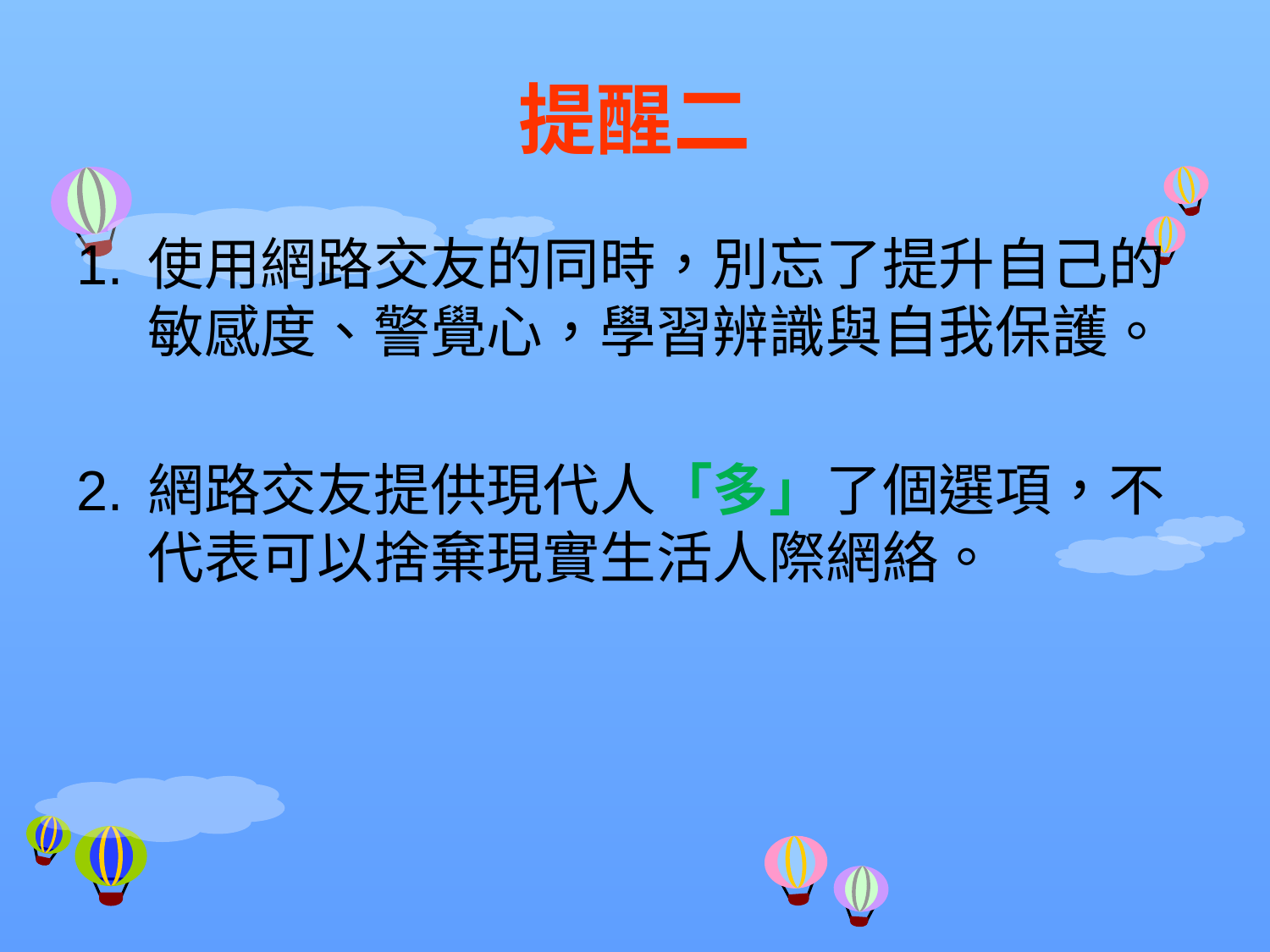

# 提醒二
使用網路交友的同時，別忘了提升自己的敏感度、警覺心，學習辨識與自我保護。

網路交友提供現代人「多」了個選項，不代表可以捨棄現實生活人際網絡。